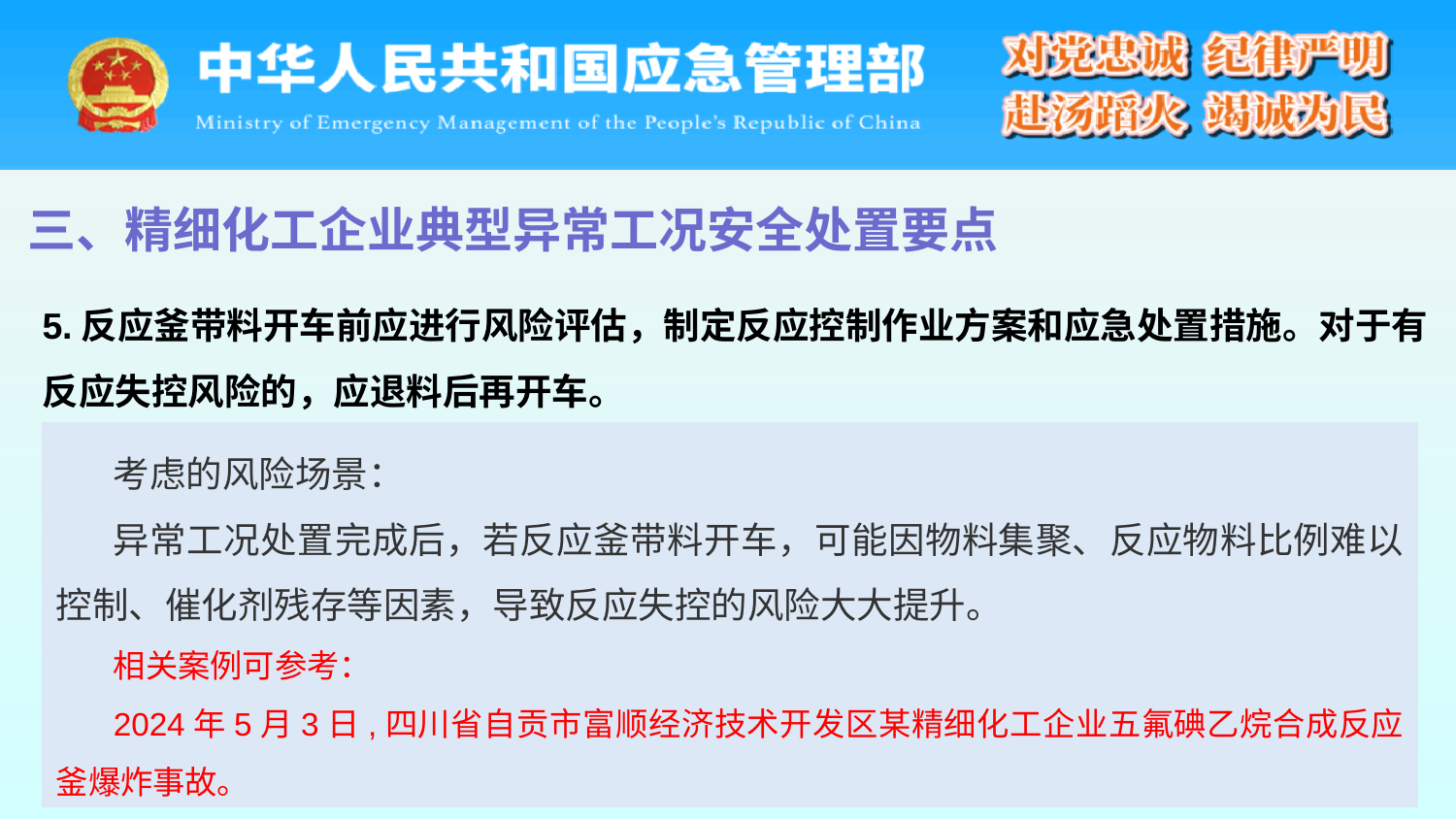

三、精细化工企业典型异常工况安全处置要点
5.反应釜带料开车前应进行风险评估，制定反应控制作业方案和应急处置措施。对于有反应失控风险的，应退料后再开车。
考虑的风险场景：
异常工况处置完成后，若反应釜带料开车，可能因物料集聚、反应物料比例难以控制、催化剂残存等因素，导致反应失控的风险大大提升。
相关案例可参考：
2024年5月3日,四川省自贡市富顺经济技术开发区某精细化工企业五氟碘乙烷合成反应釜爆炸事故。
52